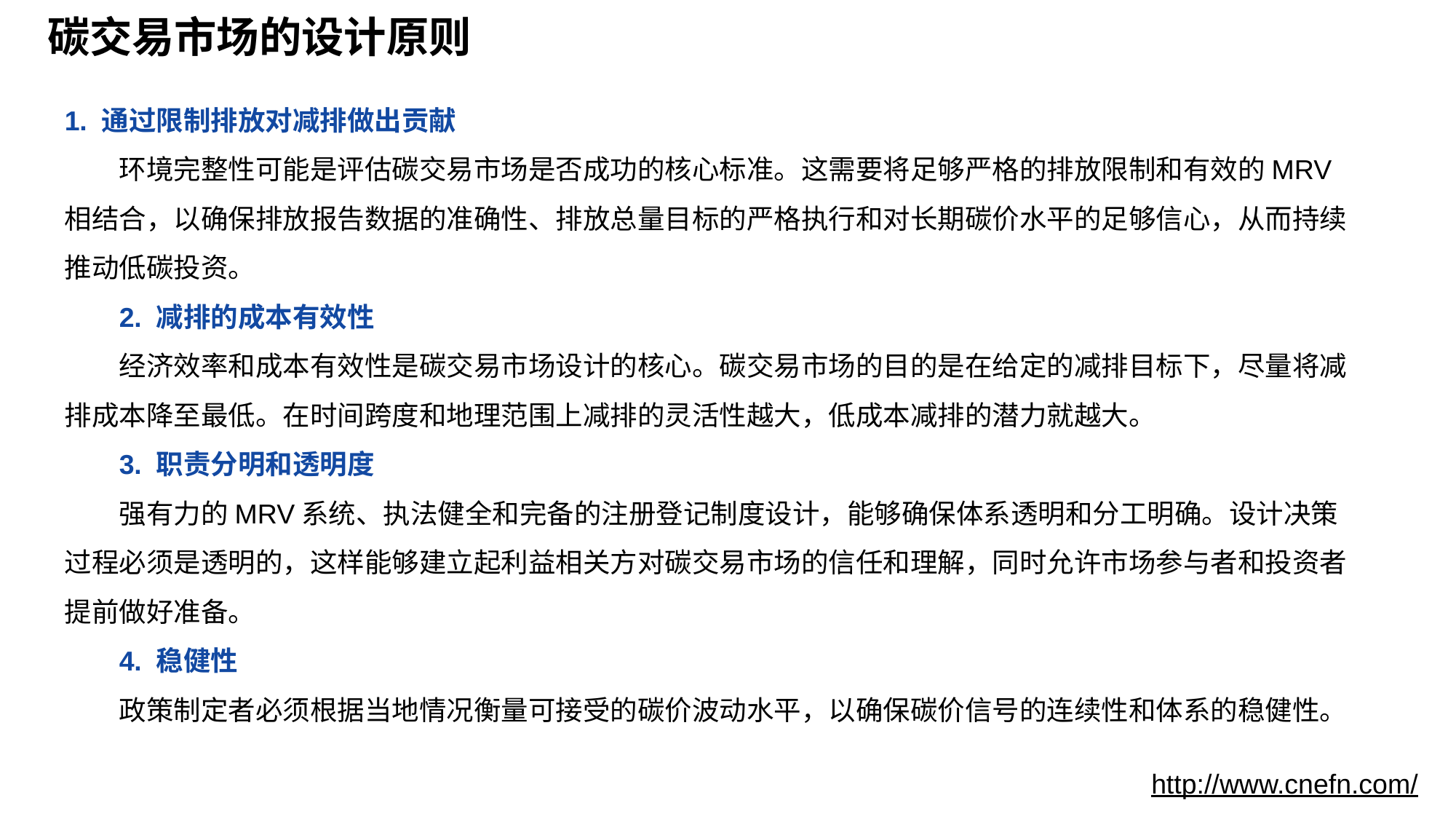

# 碳交易市场的设计原则
1. 通过限制排放对减排做出贡献
环境完整性可能是评估碳交易市场是否成功的核心标准。这需要将足够严格的排放限制和有效的MRV相结合，以确保排放报告数据的准确性、排放总量目标的严格执行和对长期碳价水平的足够信心，从而持续推动低碳投资。
2. 减排的成本有效性
经济效率和成本有效性是碳交易市场设计的核心。碳交易市场的目的是在给定的减排目标下，尽量将减排成本降至最低。在时间跨度和地理范围上减排的灵活性越大，低成本减排的潜力就越大。
3. 职责分明和透明度
强有力的MRV系统、执法健全和完备的注册登记制度设计，能够确保体系透明和分工明确。设计决策过程必须是透明的，这样能够建立起利益相关方对碳交易市场的信任和理解，同时允许市场参与者和投资者提前做好准备。
4. 稳健性
政策制定者必须根据当地情况衡量可接受的碳价波动水平，以确保碳价信号的连续性和体系的稳健性。